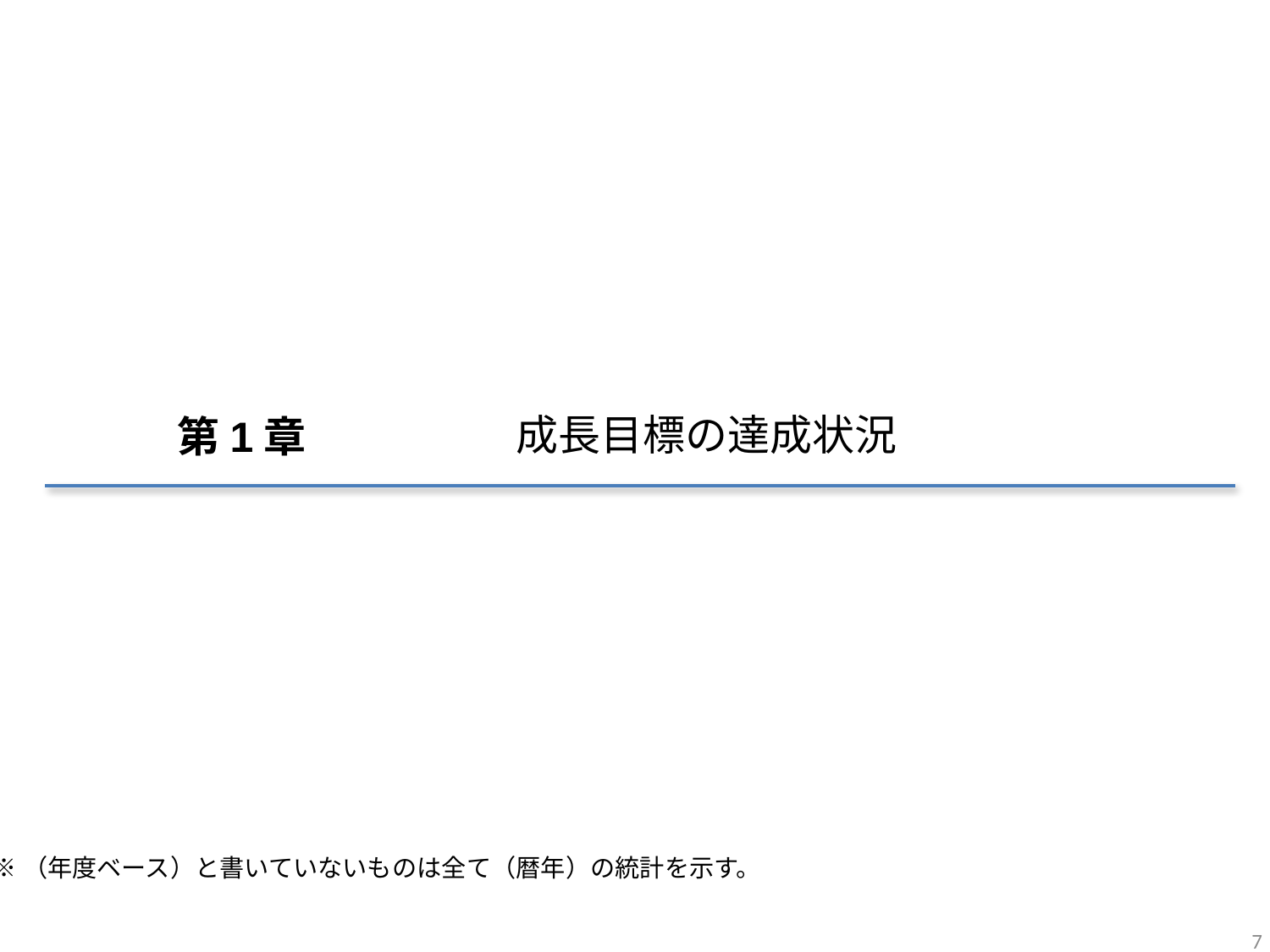

成長目標の達成状況
第1章
※（年度ベース）と書いていないものは全て（暦年）の統計を示す。
7